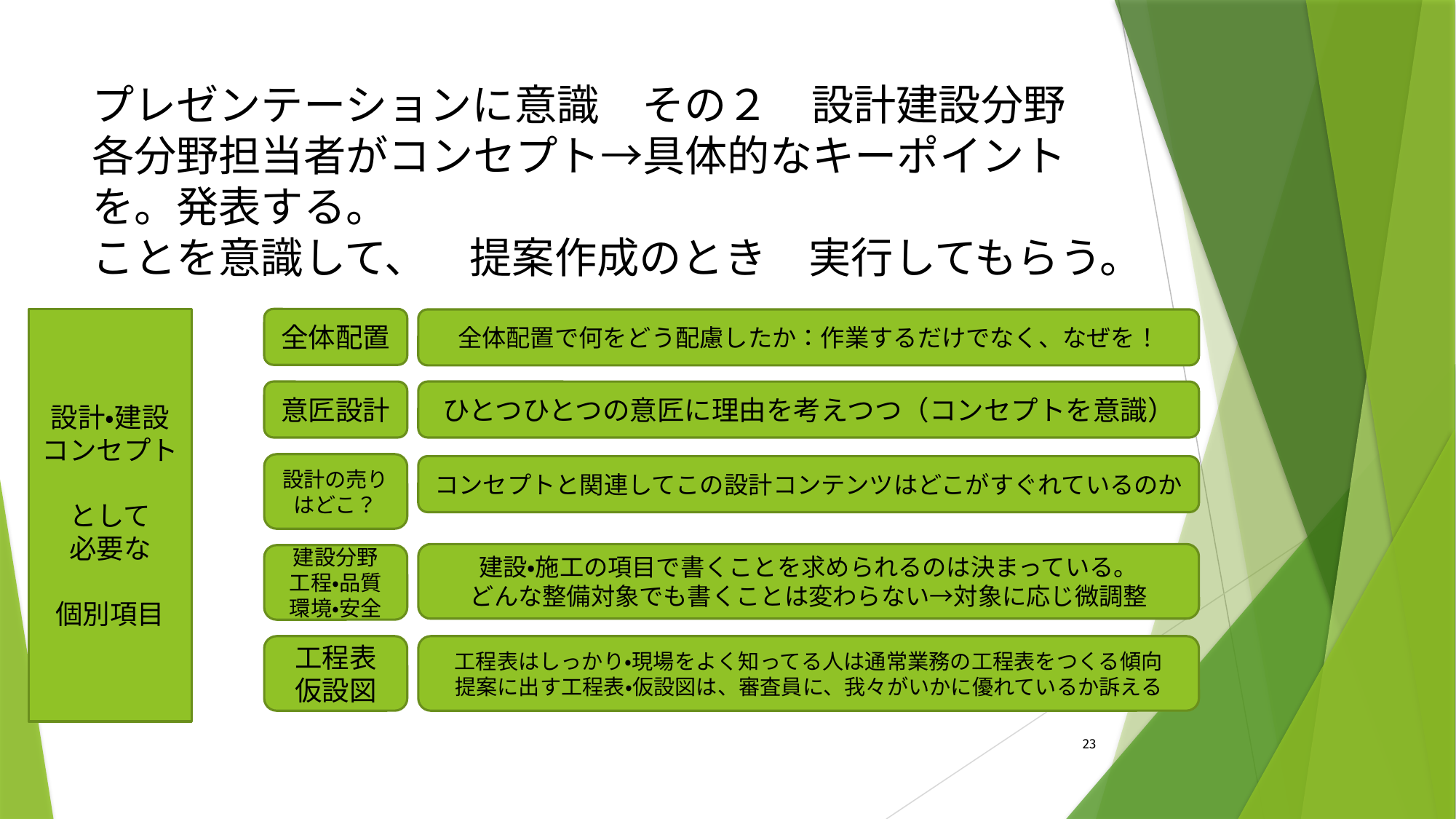

# プレゼンテーションに意識　その２　設計建設分野 各分野担当者がコンセプト→具体的なキーポイント を。発表する。　　 ことを意識して、　提案作成のとき　実行してもらう。
設計・建設
コンセプト

として
必要な

個別項目
全体配置
全体配置で何をどう配慮したか：作業するだけでなく、なぜを！
意匠設計
ひとつひとつの意匠に理由を考えつつ（コンセプトを意識）
設計の売り
はどこ？
コンセプトと関連してこの設計コンテンツはどこがすぐれているのか
建設・施工の項目で書くことを求められるのは決まっている。
どんな整備対象でも書くことは変わらない→対象に応じ微調整
建設分野
工程・品質
環境・安全
工程表はしっかり・現場をよく知ってる人は通常業務の工程表をつくる傾向
提案に出す工程表・仮設図は、審査員に、我々がいかに優れているか訴える
工程表
仮設図
23